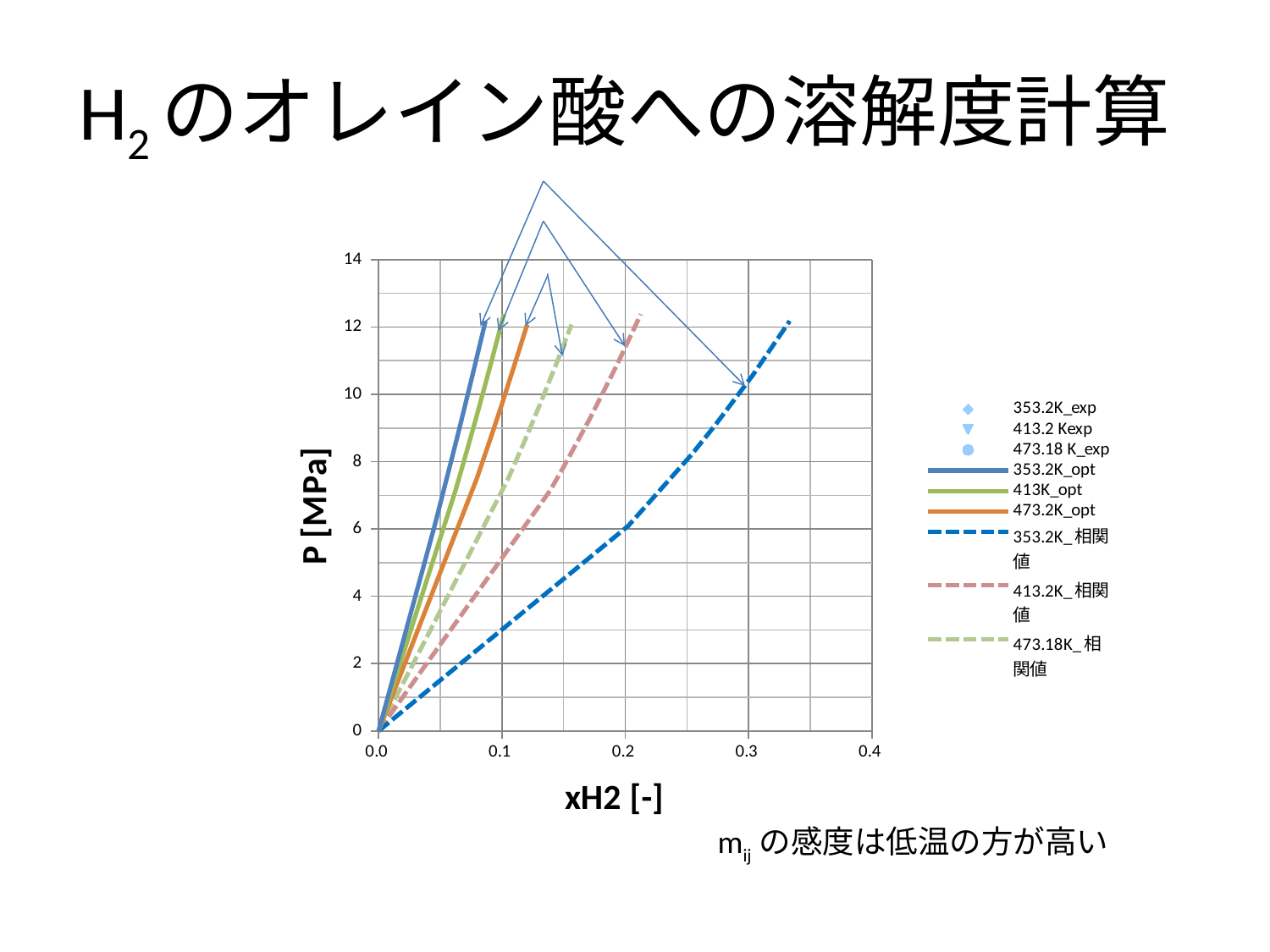

# H2のオレイン酸への溶解度計算

### Chart

| Category |  |  |  |  |  |  |  |  |  |
|---|---|---|---|---|---|---|---|---|---|
mijの感度は低温の方が高い